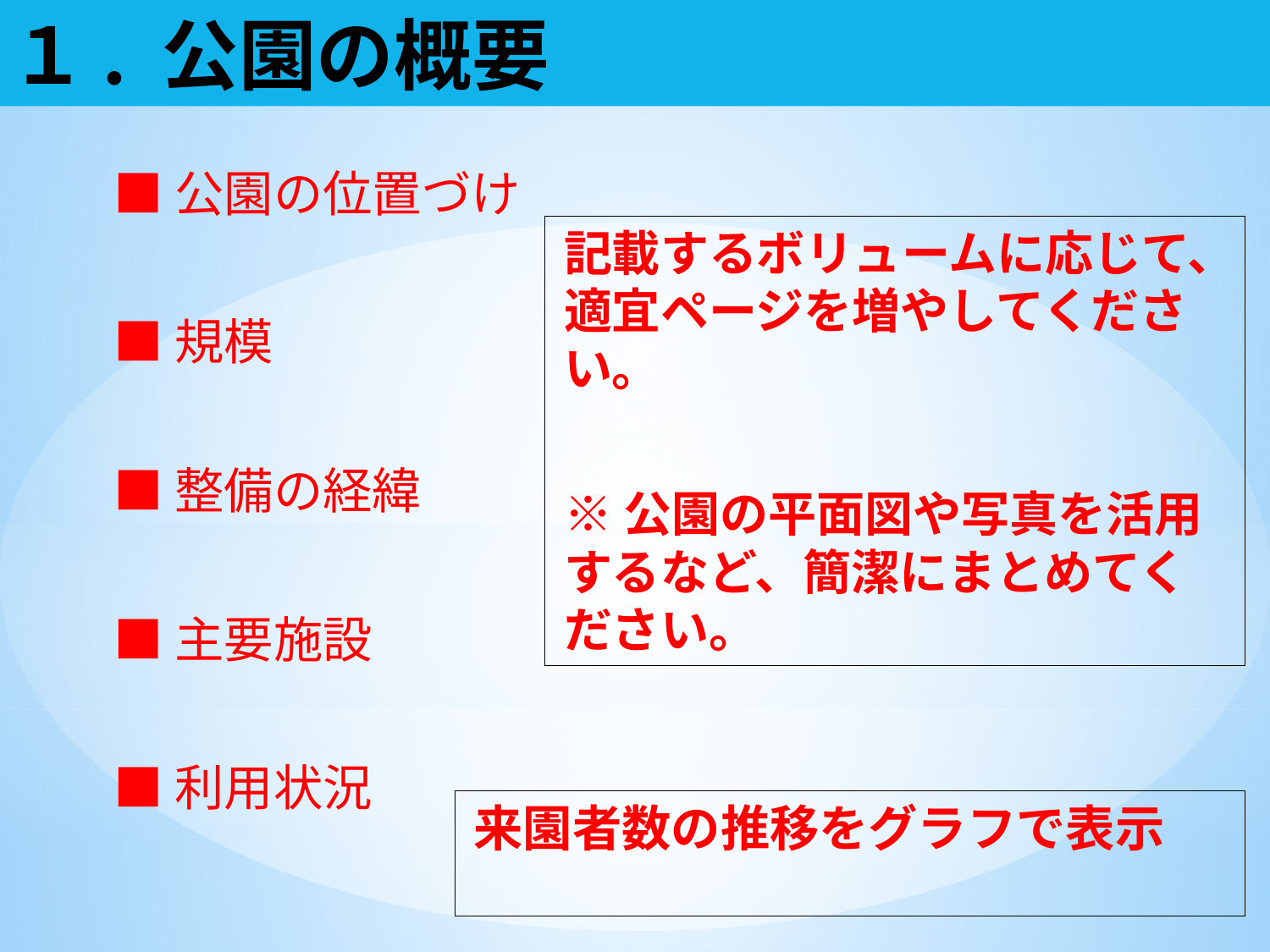

# １. 公園の概要
■公園の位置づけ

■規模

■整備の経緯

■主要施設

■利用状況
記載するボリュームに応じて、適宜ページを増やしてください。

※公園の平面図や写真を活用するなど、簡潔にまとめてください。
来園者数の推移をグラフで表示